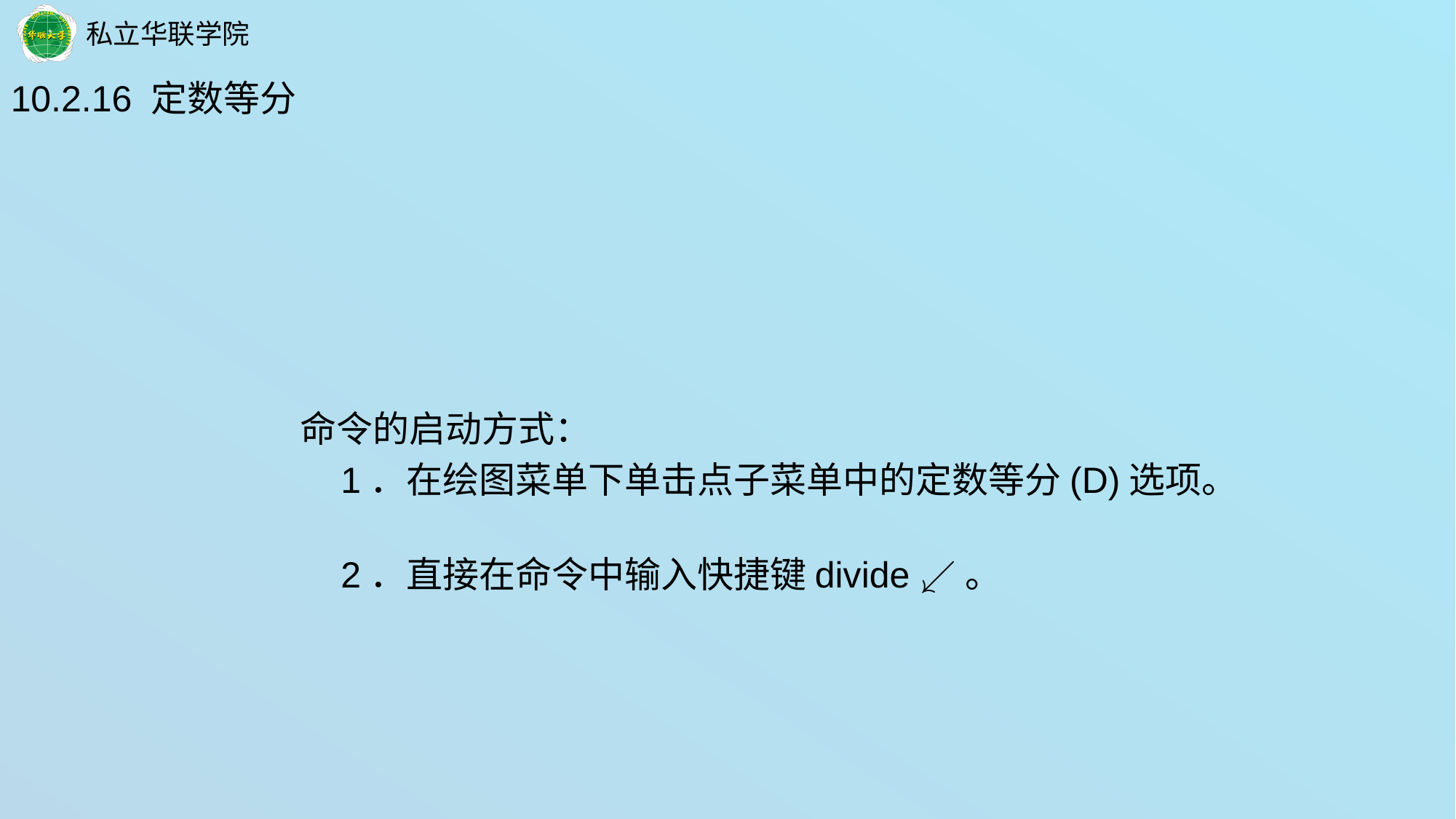

10.2.16 定数等分
命令的启动方式：
    1．在绘图菜单下单击点子菜单中的定数等分(D)选项。
    2．直接在命令中输入快捷键divide ↙。